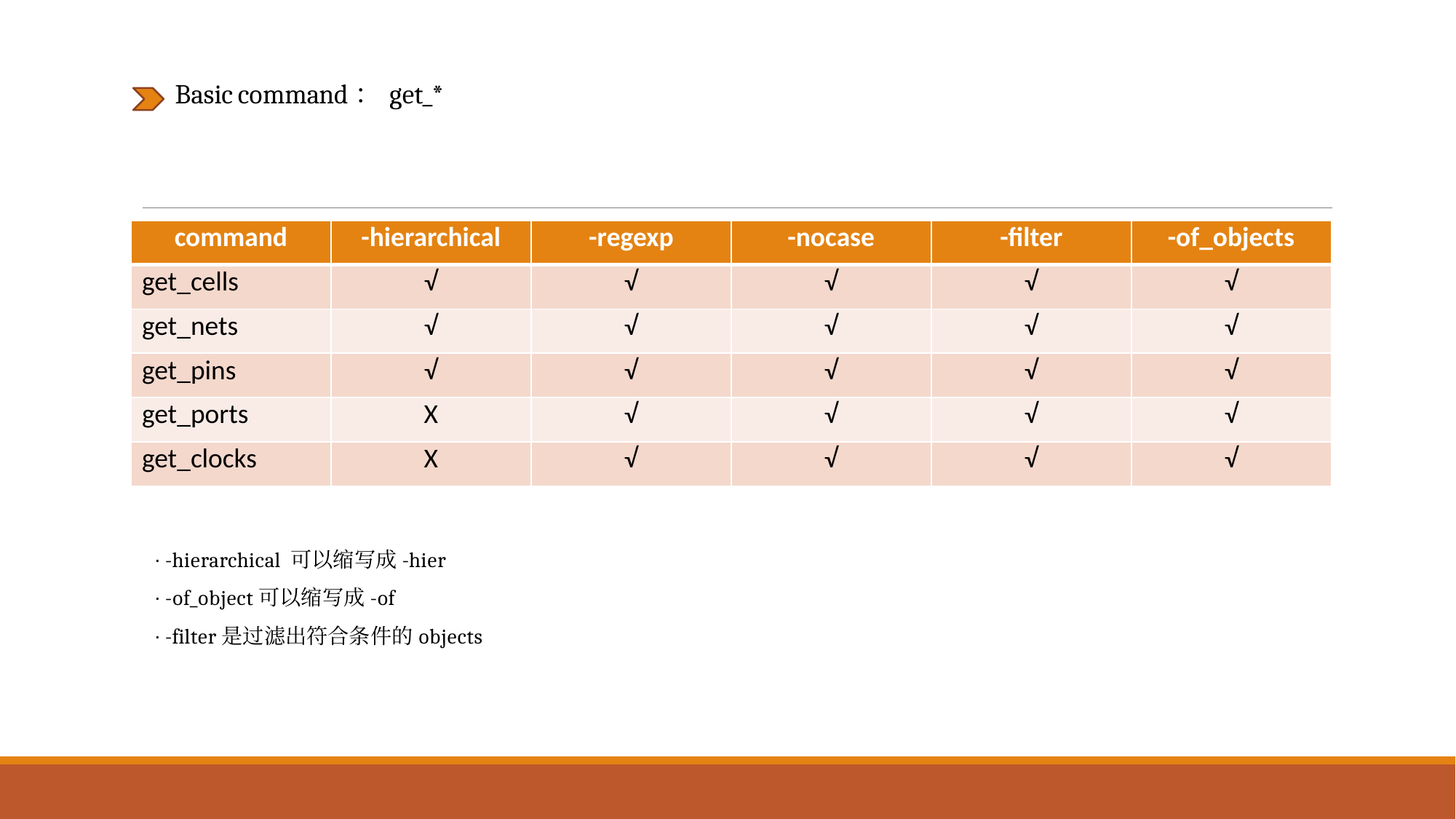

# Basic command：get_*

| command | -hierarchical | -regexp | -nocase | -filter | -of\_objects |
| --- | --- | --- | --- | --- | --- |
| get\_cells | √ | √ | √ | √ | √ |
| get\_nets | √ | √ | √ | √ | √ |
| get\_pins | √ | √ | √ | √ | √ |
| get\_ports | X | √ | √ | √ | √ |
| get\_clocks | X | √ | √ | √ | √ |
· -hierarchical 可以缩写成-hier
· -of_object可以缩写成-of
· -filter是过滤出符合条件的objects